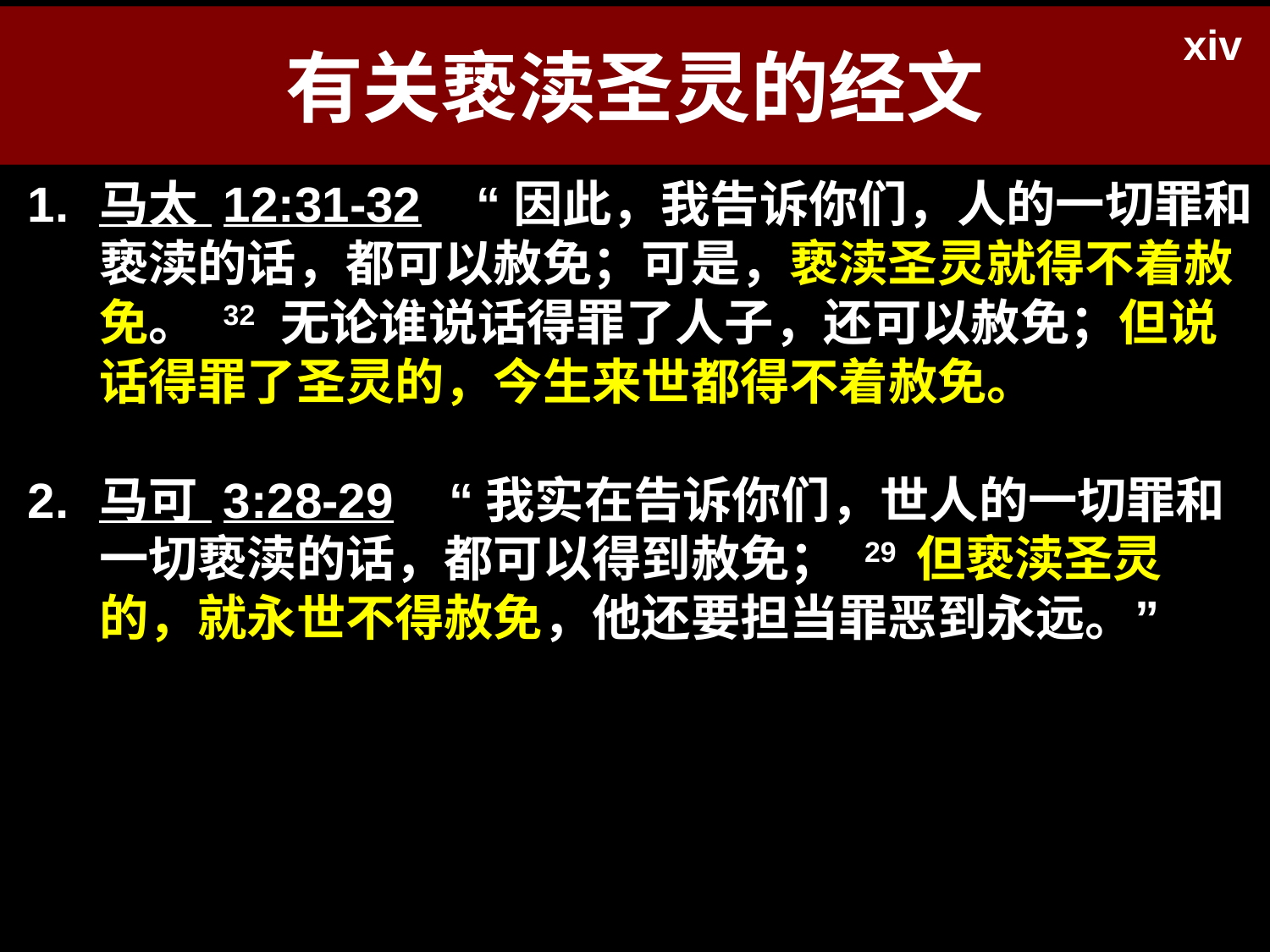

# 有关亵渎圣灵的经文
xiv
马太 12:31-32    “因此，我告诉你们，人的一切罪和亵渎的话，都可以赦免；可是，亵渎圣灵就得不着赦免。 32 无论谁说话得罪了人子，还可以赦免；但说话得罪了圣灵的，今生来世都得不着赦免。

马可 3:28-29    “我实在告诉你们，世人的一切罪和一切亵渎的话，都可以得到赦免； 29 但亵渎圣灵的，就永世不得赦免，他还要担当罪恶到永远。”